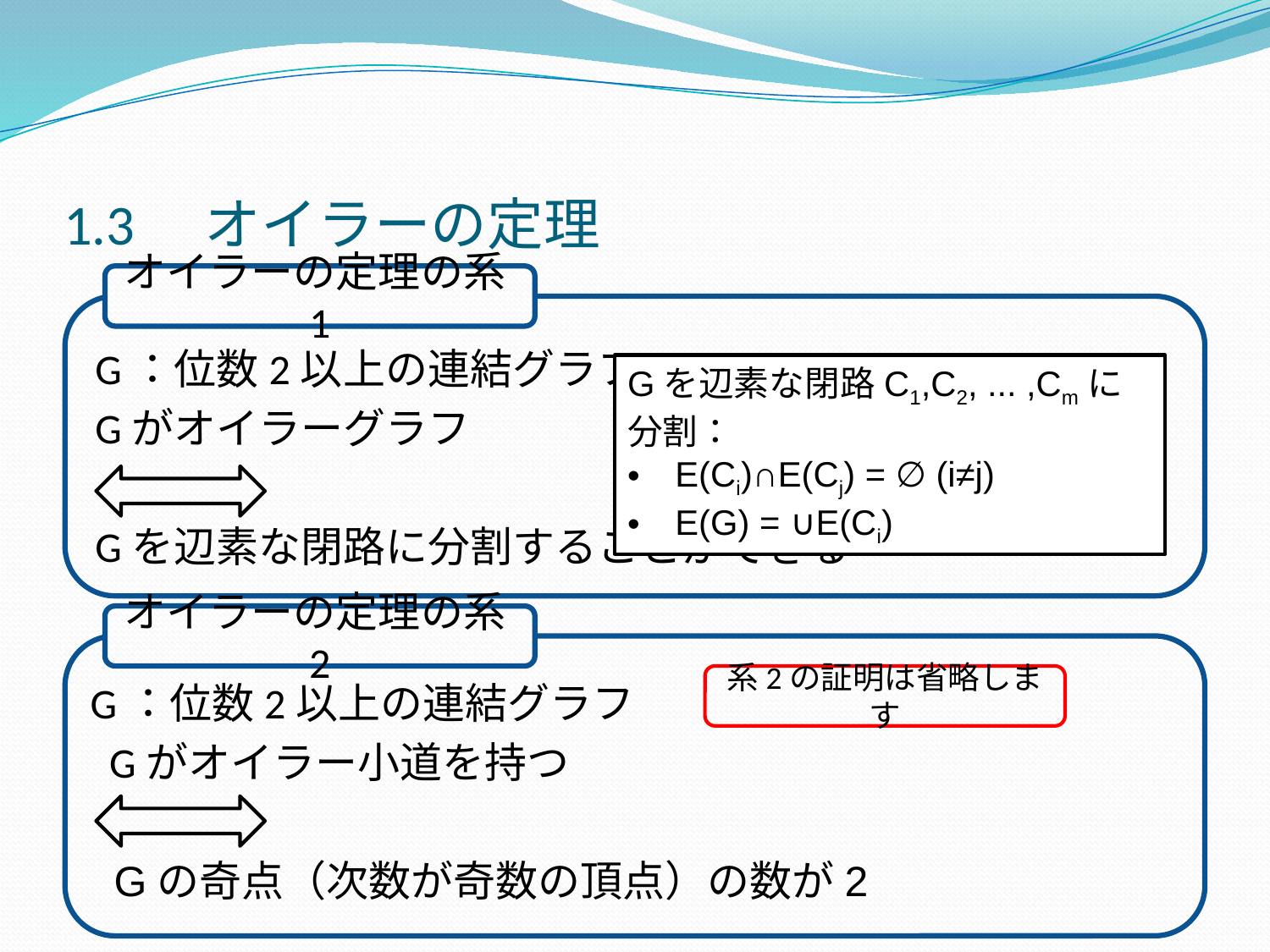

# 1.3　オイラーの定理
オイラーの定理の系1

  G：位数2以上の連結グラフ
  Gがオイラーグラフ

  Gを辺素な閉路に分割することができる

Gを辺素な閉路C1,C2, ... ,Cmに分割：
E(Ci)∩E(Cj) = ∅ (i≠j)
E(G) = ∪E(Ci)

オイラーの定理の系2

系2の証明は省略します
G：位数2以上の連結グラフ
  Gがオイラー小道を持つ

  Gの奇点（次数が奇数の頂点）の数が2